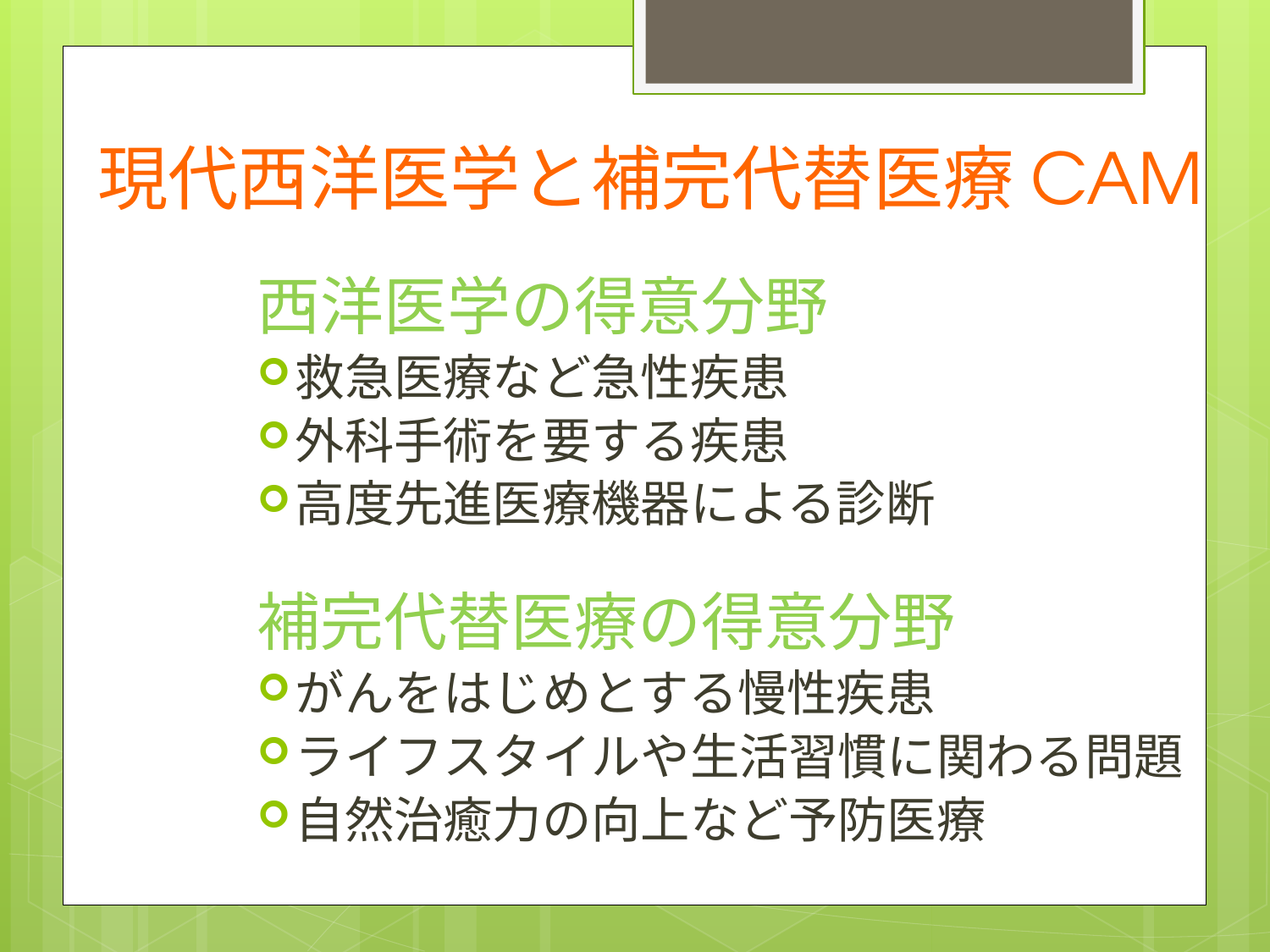

# 現代西洋医学と補完代替医療CAM
西洋医学の得意分野
救急医療など急性疾患
外科手術を要する疾患
高度先進医療機器による診断

補完代替医療の得意分野
がんをはじめとする慢性疾患
ライフスタイルや生活習慣に関わる問題
自然治癒力の向上など予防医療